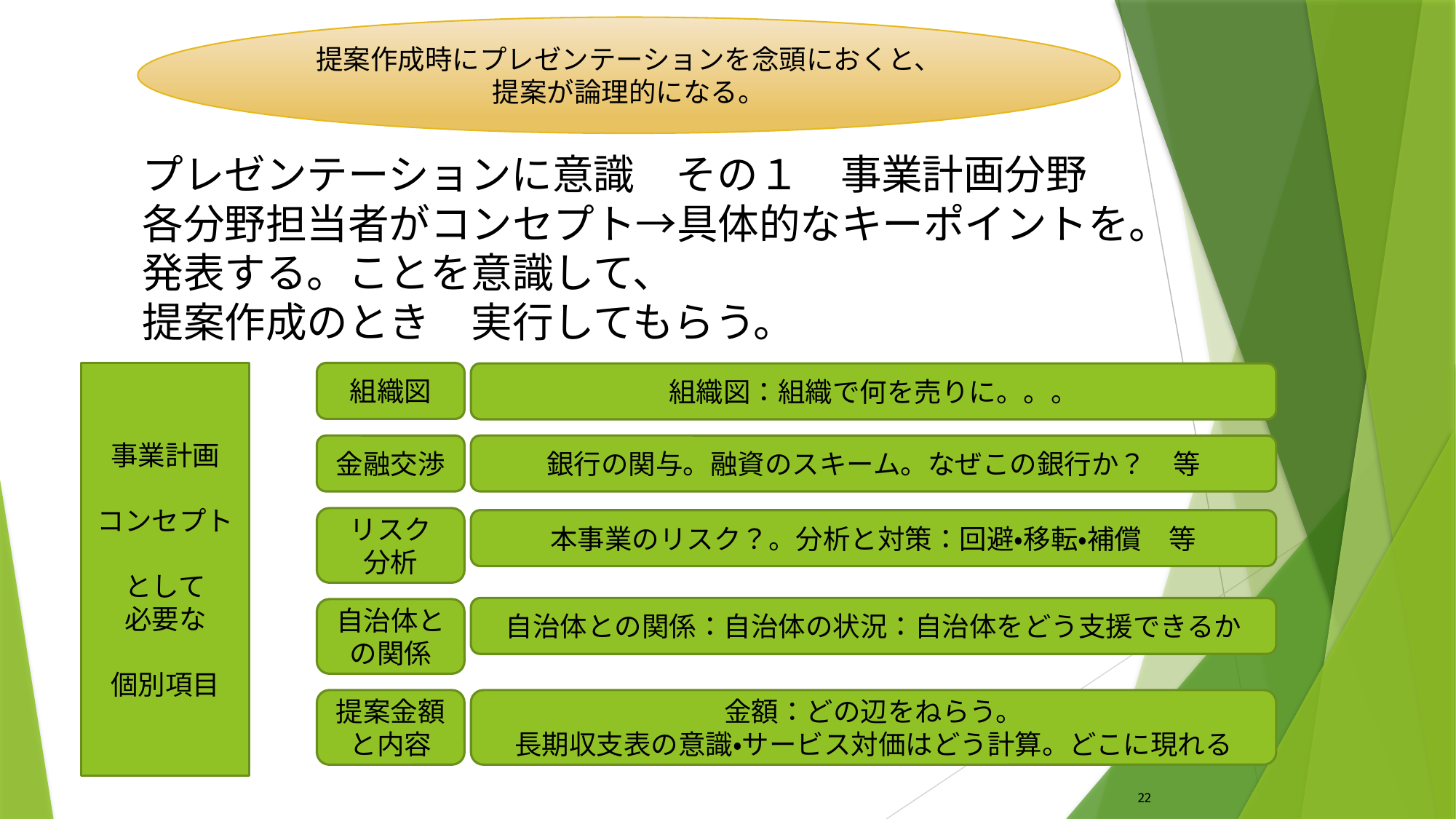

提案作成時にプレゼンテーションを念頭におくと、
提案が論理的になる。
# プレゼンテーションに意識　その１　事業計画分野 各分野担当者がコンセプト→具体的なキーポイントを。 発表する。ことを意識して、　 提案作成のとき　実行してもらう。
事業計画

コンセプト

として
必要な

個別項目
組織図
組織図：組織で何を売りに。。。
金融交渉
銀行の関与。融資のスキーム。なぜこの銀行か？　等
リスク
分析
本事業のリスク？。分析と対策：回避・移転・補償　等
自治体との関係：自治体の状況：自治体をどう支援できるか
自治体との関係
金額：どの辺をねらう。
長期収支表の意識・サービス対価はどう計算。どこに現れる
提案金額
と内容
22